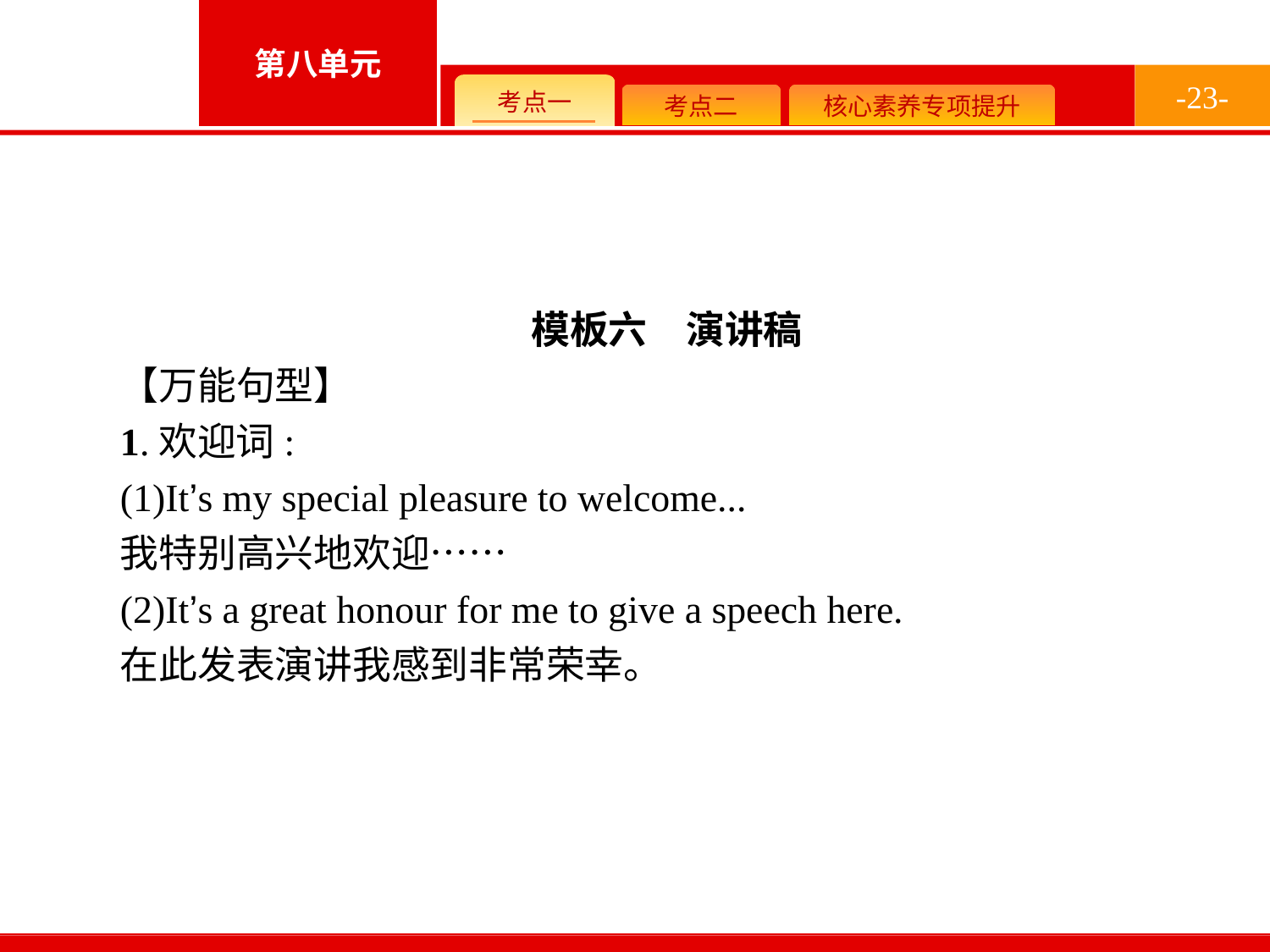

-23-
模板六　演讲稿
【万能句型】
1.欢迎词:
(1)It’s my special pleasure to welcome...
我特别高兴地欢迎……
(2)It’s a great honour for me to give a speech here.
在此发表演讲我感到非常荣幸。